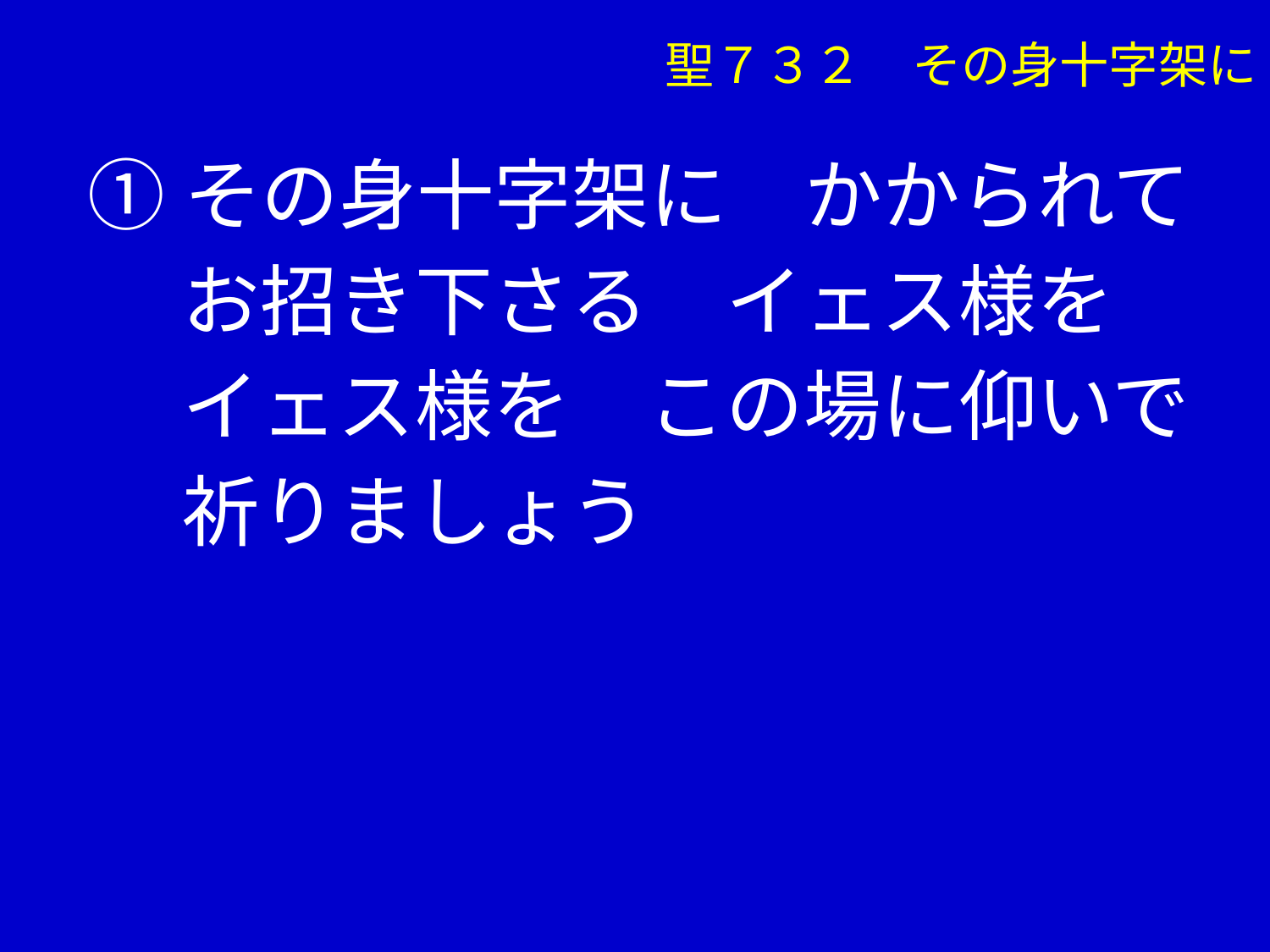

聖７３２　その身十字架に
①その身十字架に　かかられて
　 お招き下さる　イェス様を
　 イェス様を　この場に仰いで
　 祈りましょう